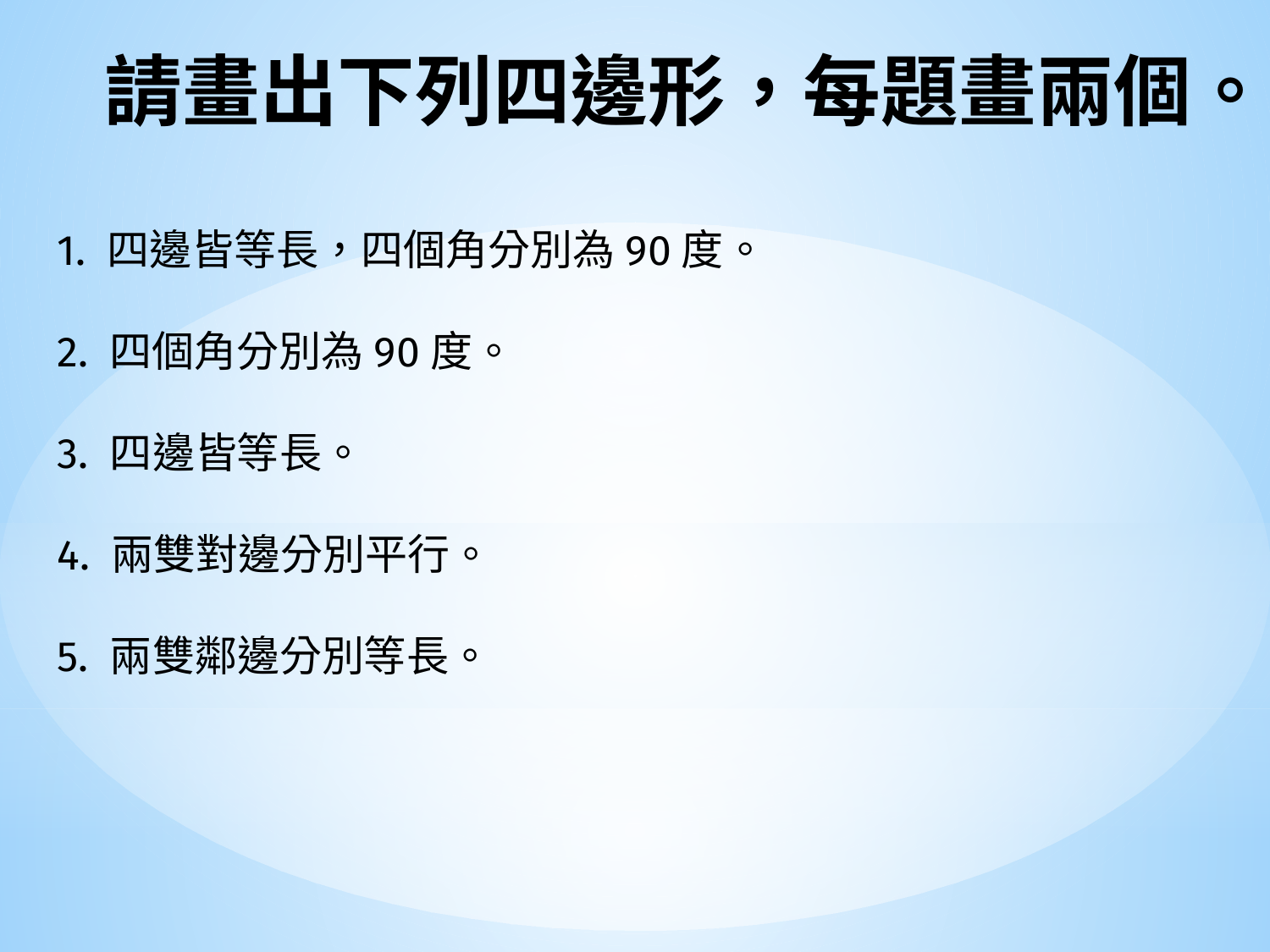

# 請畫出下列四邊形，每題畫兩個。
1. 四邊皆等長，四個角分別為90度。
2. 四個角分別為90度。
3. 四邊皆等長。
4. 兩雙對邊分別平行。
5. 兩雙鄰邊分別等長。